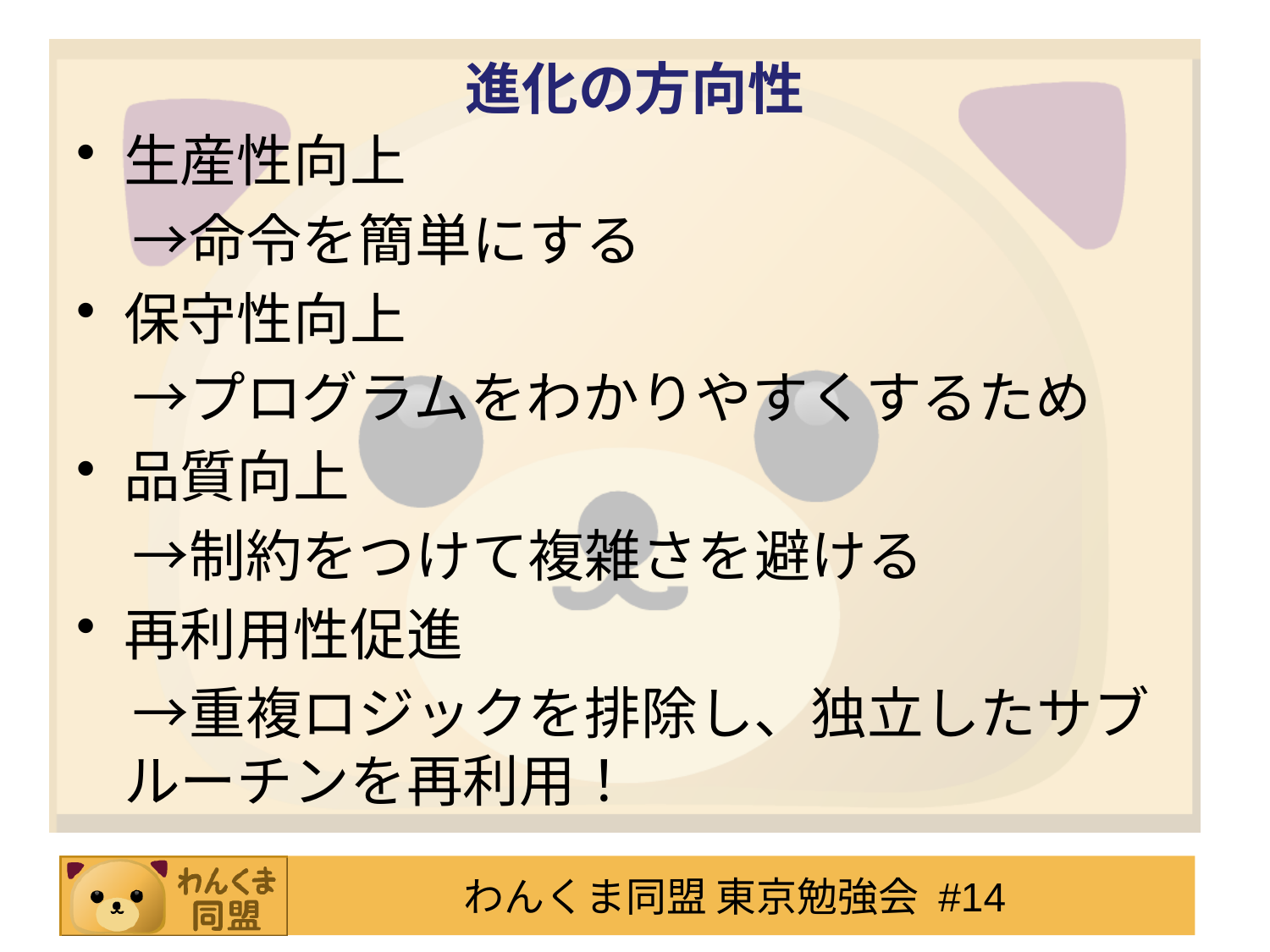

# 進化の方向性
生産性向上
　→命令を簡単にする
保守性向上
　→プログラムをわかりやすくするため
品質向上
　→制約をつけて複雑さを避ける
再利用性促進
　→重複ロジックを排除し、独立したサブルーチンを再利用！